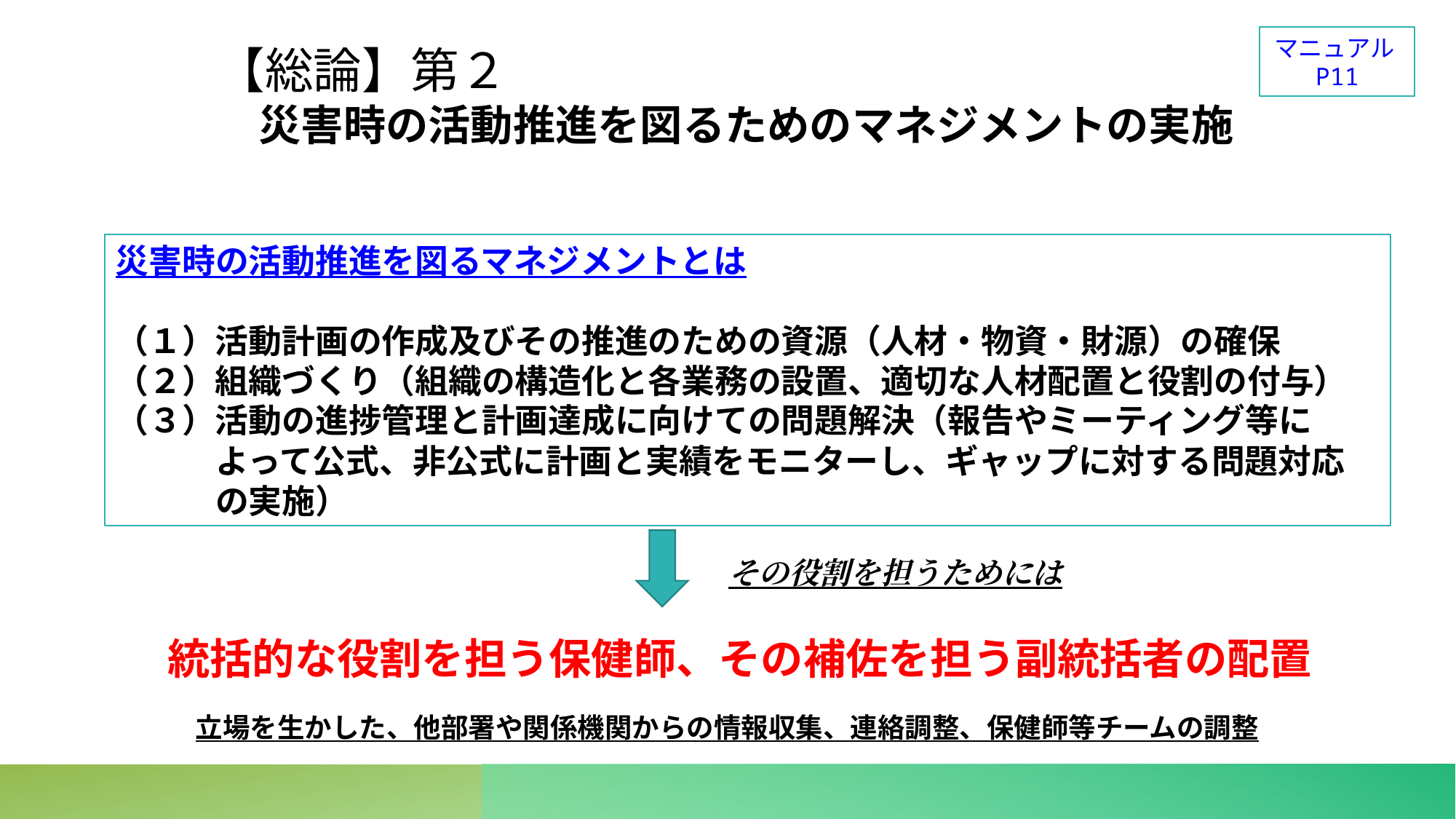

マニュアルP11
【総論】第２
　災害時の活動推進を図るためのマネジメントの実施
災害時の活動推進を図るマネジメントとは

（１）活動計画の作成及びその推進のための資源（人材・物資・財源）の確保
（２）組織づくり（組織の構造化と各業務の設置、適切な人材配置と役割の付与）
（３）活動の進捗管理と計画達成に向けての問題解決（報告やミーティング等に
　　　よって公式、非公式に計画と実績をモニターし、ギャップに対する問題対応
　　　の実施）

その役割を担うためには
統括的な役割を担う保健師、その補佐を担う副統括者の配置
立場を生かした、他部署や関係機関からの情報収集、連絡調整、保健師等チームの調整